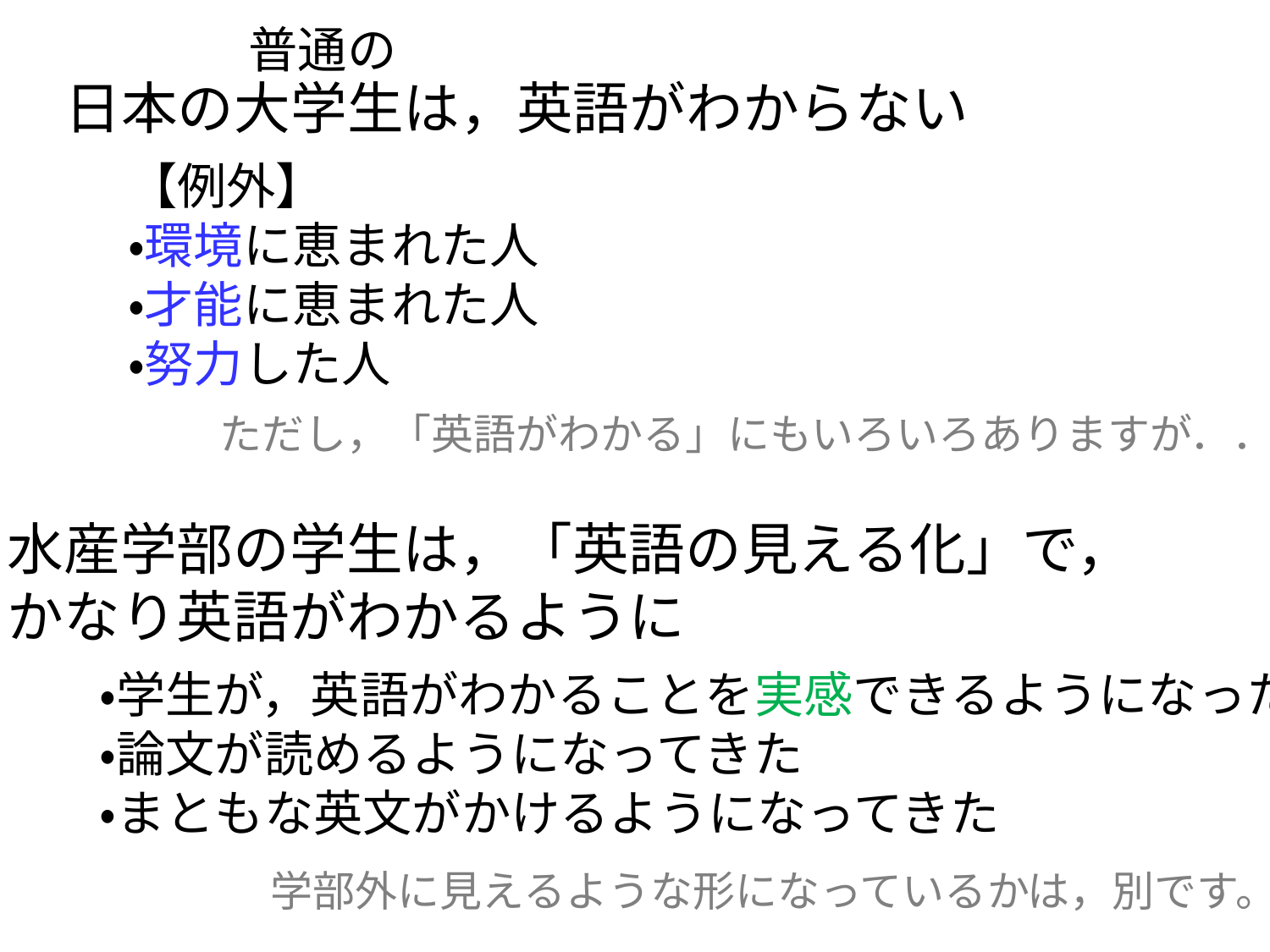

普通の
# 日本の大学生は，英語がわからない
【例外】
・環境に恵まれた人
・才能に恵まれた人
・努力した人
ただし，「英語がわかる」にもいろいろありますが．．．
水産学部の学生は，「英語の見える化」で，
かなり英語がわかるように
・学生が，英語がわかることを実感できるようになった
・論文が読めるようになってきた
・まともな英文がかけるようになってきた
学部外に見えるような形になっているかは，別です。